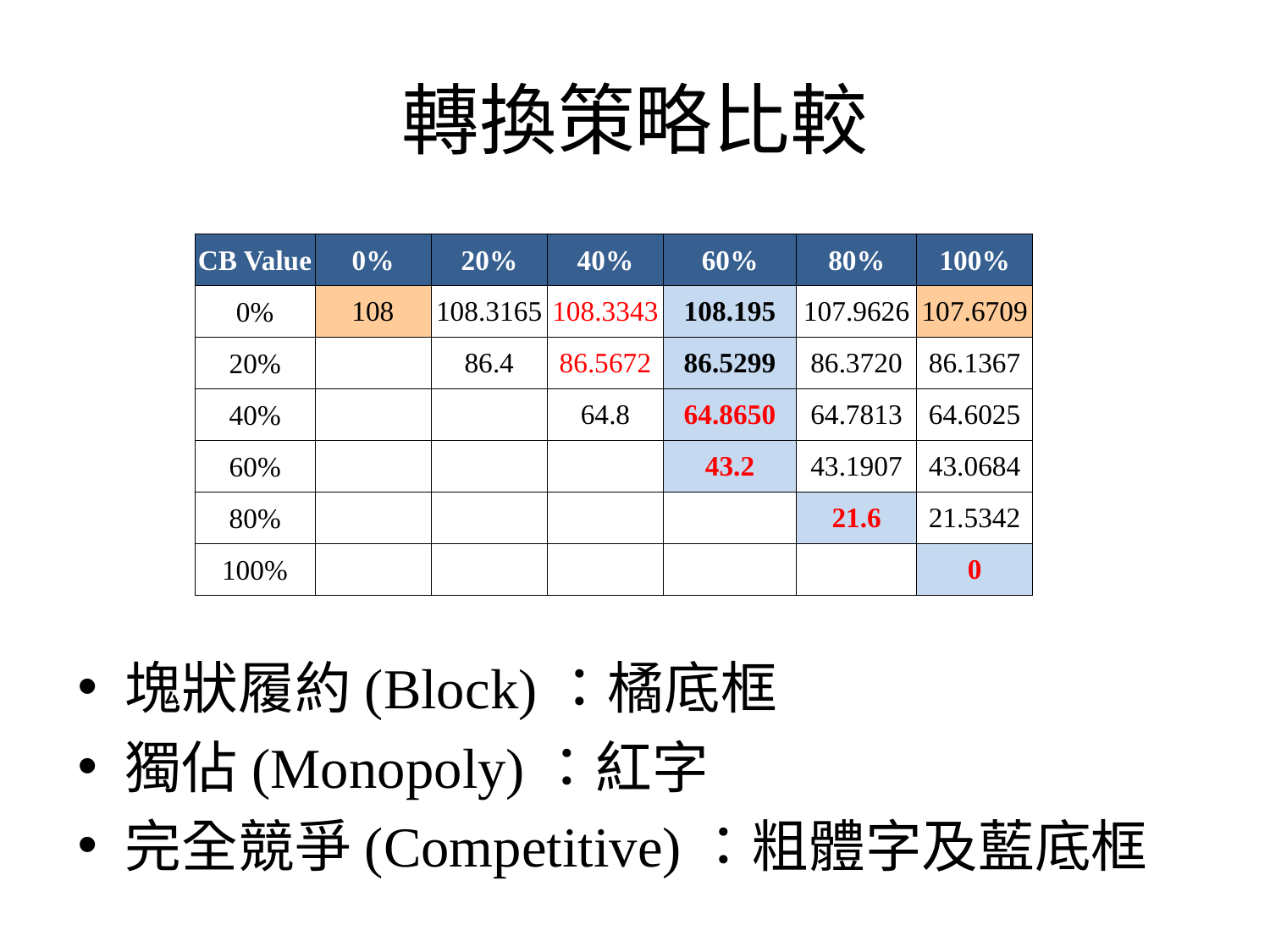

# 轉換策略比較
| CB Value | 0% | 20% | 40% | 60% | 80% | 100% |
| --- | --- | --- | --- | --- | --- | --- |
| 0% | 108 | 108.3165 | 108.3343 | 108.195 | 107.9626 | 107.6709 |
| 20% |  | 86.4 | 86.5672 | 86.5299 | 86.3720 | 86.1367 |
| 40% |  |  | 64.8 | 64.8650 | 64.7813 | 64.6025 |
| 60% |  |  |  | 43.2 | 43.1907 | 43.0684 |
| 80% |  |  |  |  | 21.6 | 21.5342 |
| 100% |  |  |  |  |  | 0 |
塊狀履約(Block)：橘底框
獨佔(Monopoly)：紅字
完全競爭(Competitive)：粗體字及藍底框